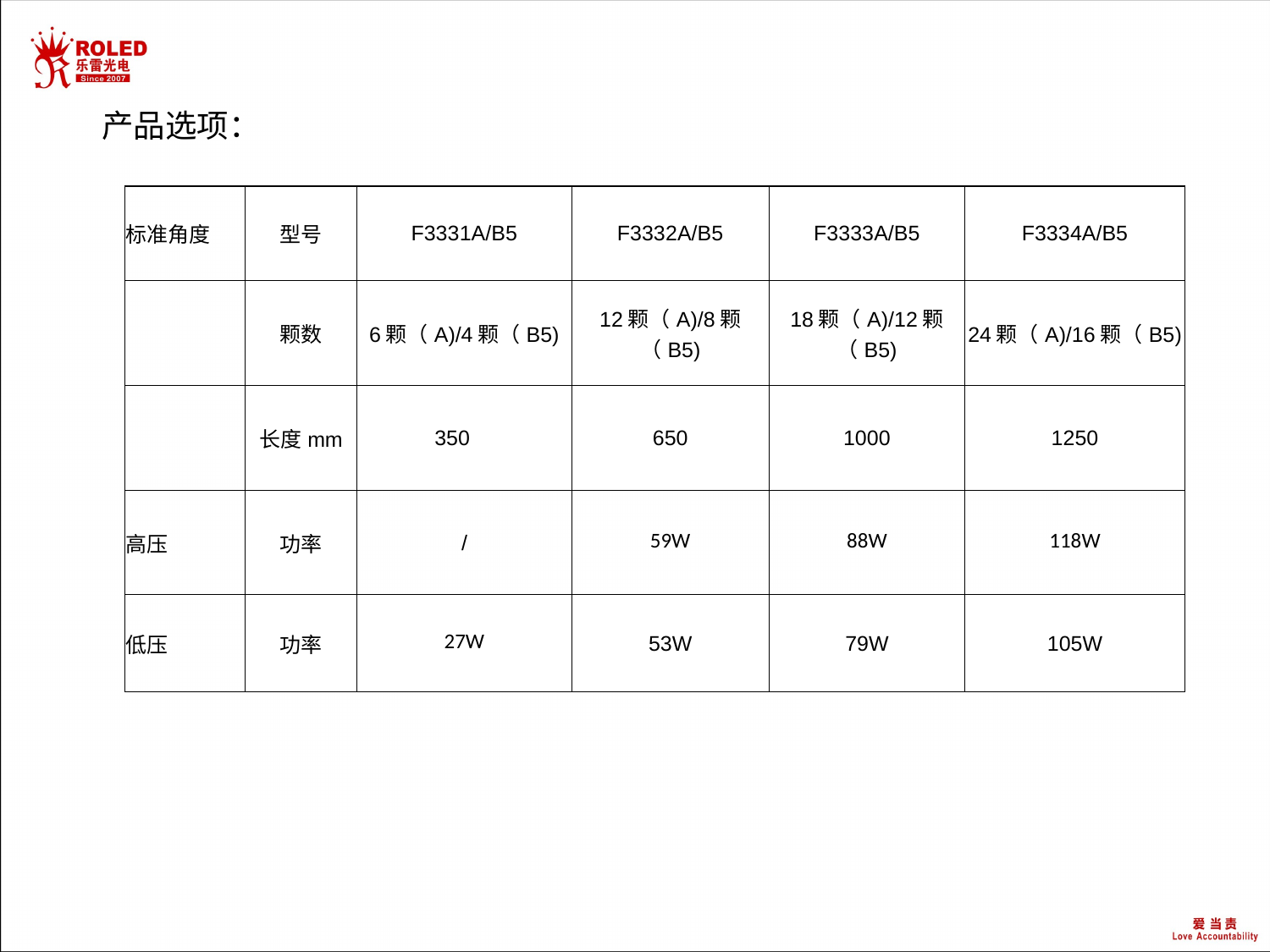

产品选项：
| 标准角度 | 型号 | F3331A/B5 | F3332A/B5 | F3333A/B5 | F3334A/B5 |
| --- | --- | --- | --- | --- | --- |
|  | 颗数 | 6颗（A)/4颗（B5) | 12颗（A)/8颗（B5) | 18颗（A)/12颗（B5) | 24颗（A)/16颗（B5) |
|  | 长度mm | 350 | 650 | 1000 | 1250 |
| 高压 | 功率 | / | 59W | 88W | 118W |
| 低压 | 功率 | 27W | 53W | 79W | 105W |